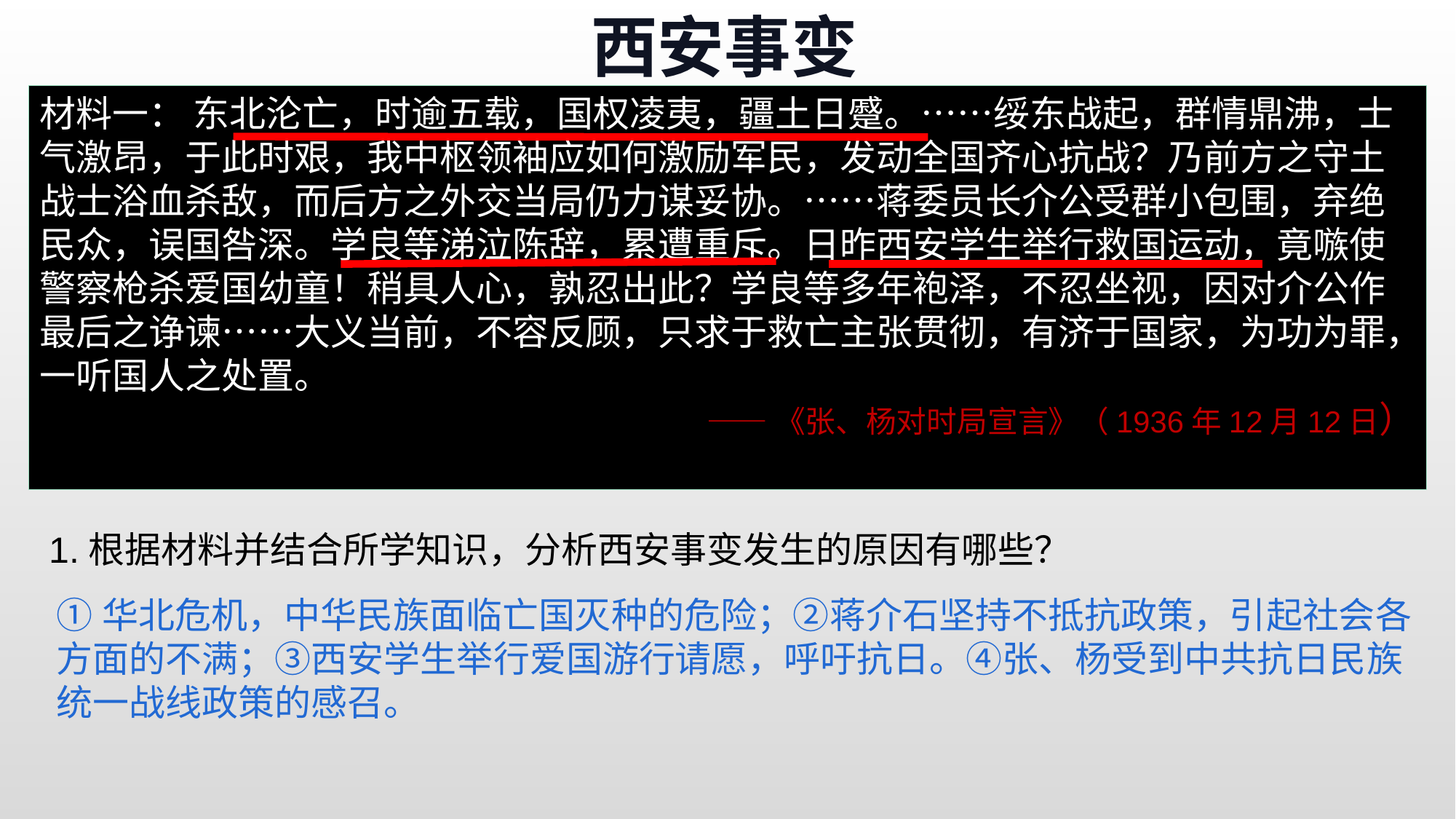

西安事变

材料一： 东北沦亡，时逾五载，国权凌夷，疆土日蹙。……绥东战起，群情鼎沸，士气激昂，于此时艰，我中枢领袖应如何激励军民，发动全国齐心抗战？乃前方之守土战士浴血杀敌，而后方之外交当局仍力谋妥协。……蒋委员长介公受群小包围，弃绝民众，误国咎深。学良等涕泣陈辞，累遭重斥。日昨西安学生举行救国运动，竟嗾使警察枪杀爱国幼童！稍具人心，孰忍出此？学良等多年袍泽，不忍坐视，因对介公作最后之诤谏……大义当前，不容反顾，只求于救亡主张贯彻，有济于国家，为功为罪，一听国人之处置。
——《张、杨对时局宣言》（1936年12月12日）

1.根据材料并结合所学知识，分析西安事变发生的原因有哪些？

①华北危机，中华民族面临亡国灭种的危险；②蒋介石坚持不抵抗政策，引起社会各方面的不满；③西安学生举行爱国游行请愿，呼吁抗日。④张、杨受到中共抗日民族统一战线政策的感召。